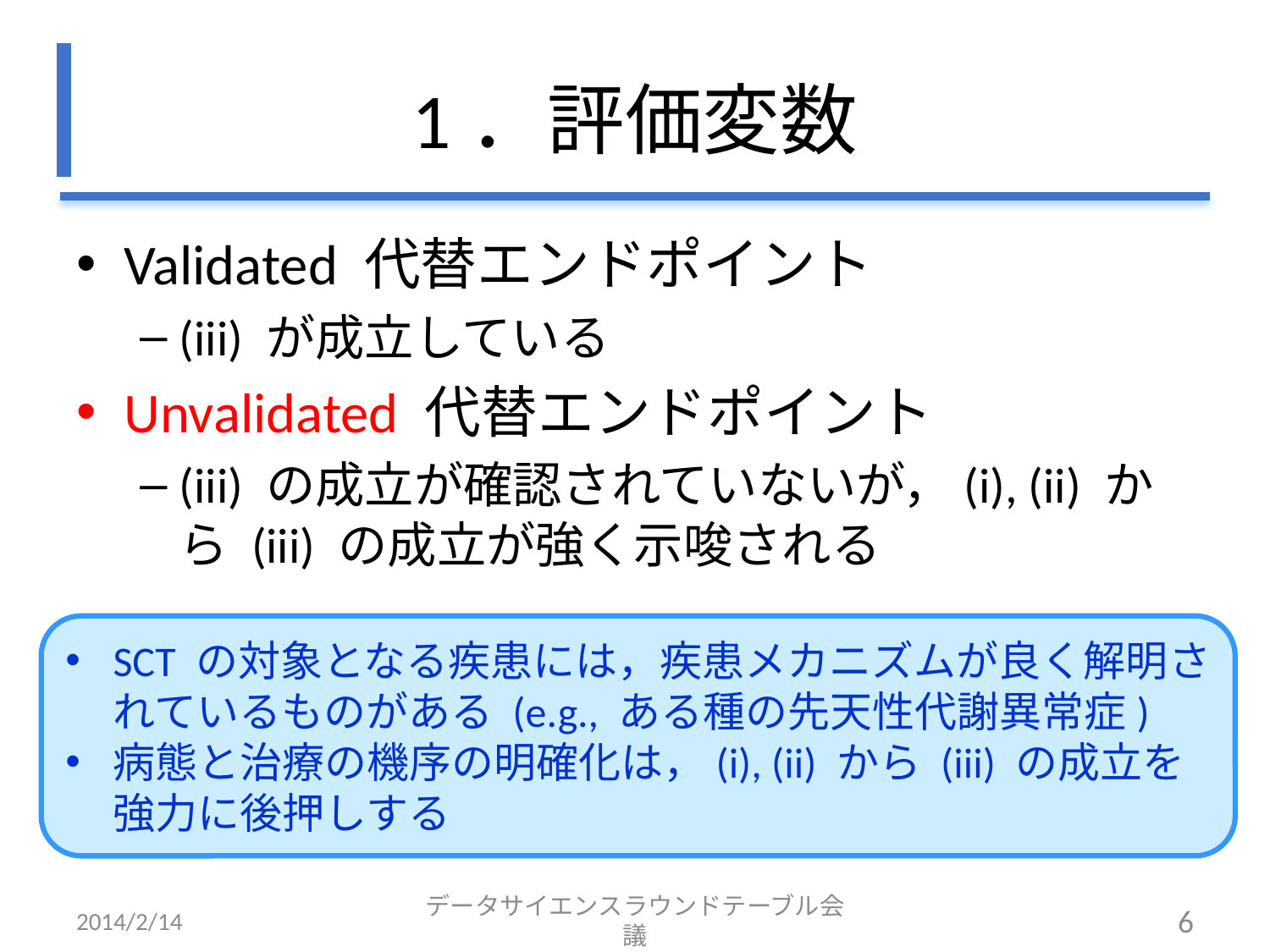

# 1．評価変数
Validated 代替エンドポイント
(iii) が成立している
Unvalidated 代替エンドポイント
(iii) の成立が確認されていないが，(i), (ii) から (iii) の成立が強く示唆される
SCT の対象となる疾患には，疾患メカニズムが良く解明されているものがある (e.g., ある種の先天性代謝異常症)
病態と治療の機序の明確化は，(i), (ii) から (iii) の成立を強力に後押しする
2014/2/14
データサイエンスラウンドテーブル会議
6